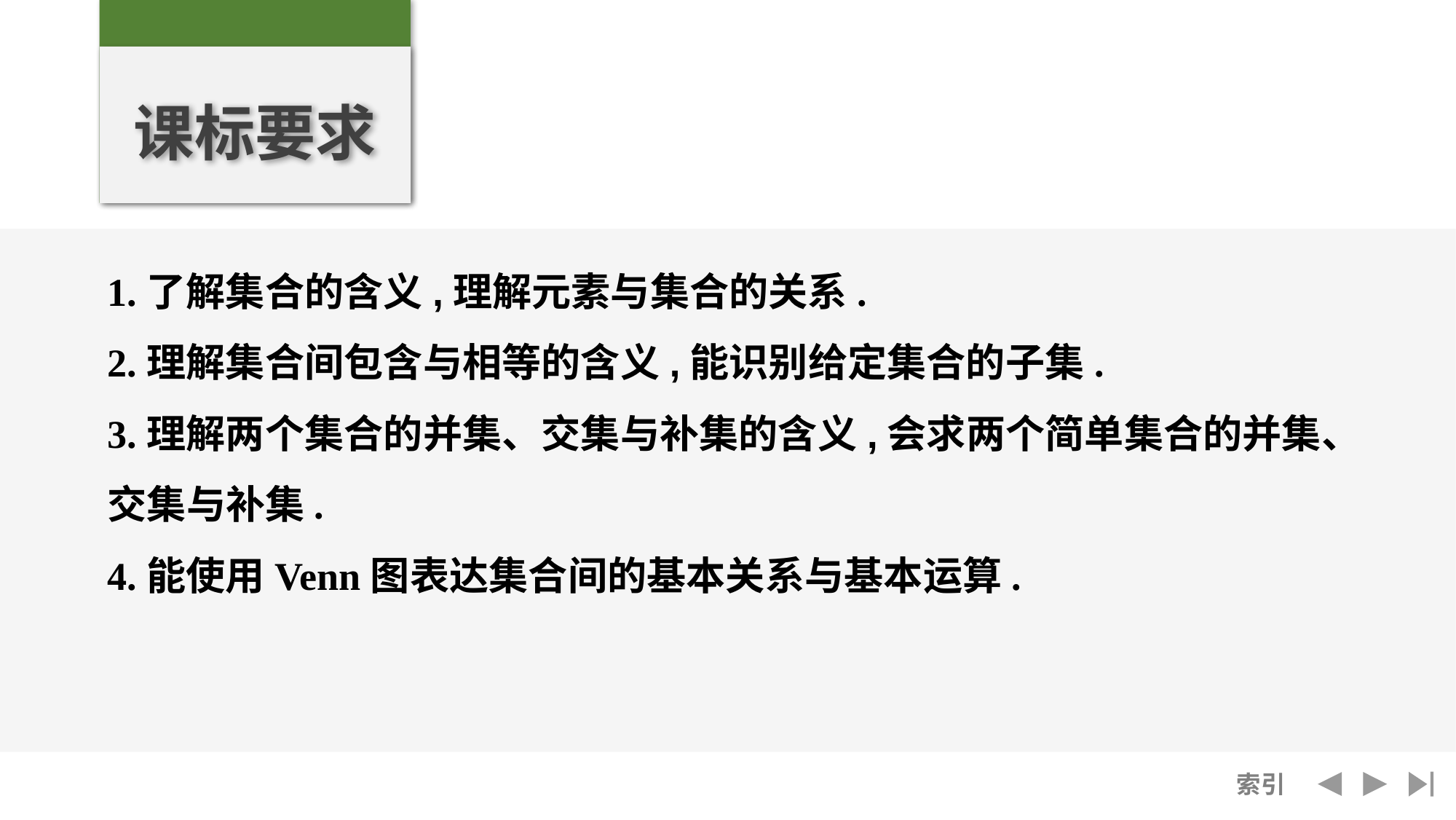

1.了解集合的含义,理解元素与集合的关系.
2.理解集合间包含与相等的含义,能识别给定集合的子集.
3.理解两个集合的并集、交集与补集的含义,会求两个简单集合的并集、交集与补集.
4.能使用Venn图表达集合间的基本关系与基本运算.